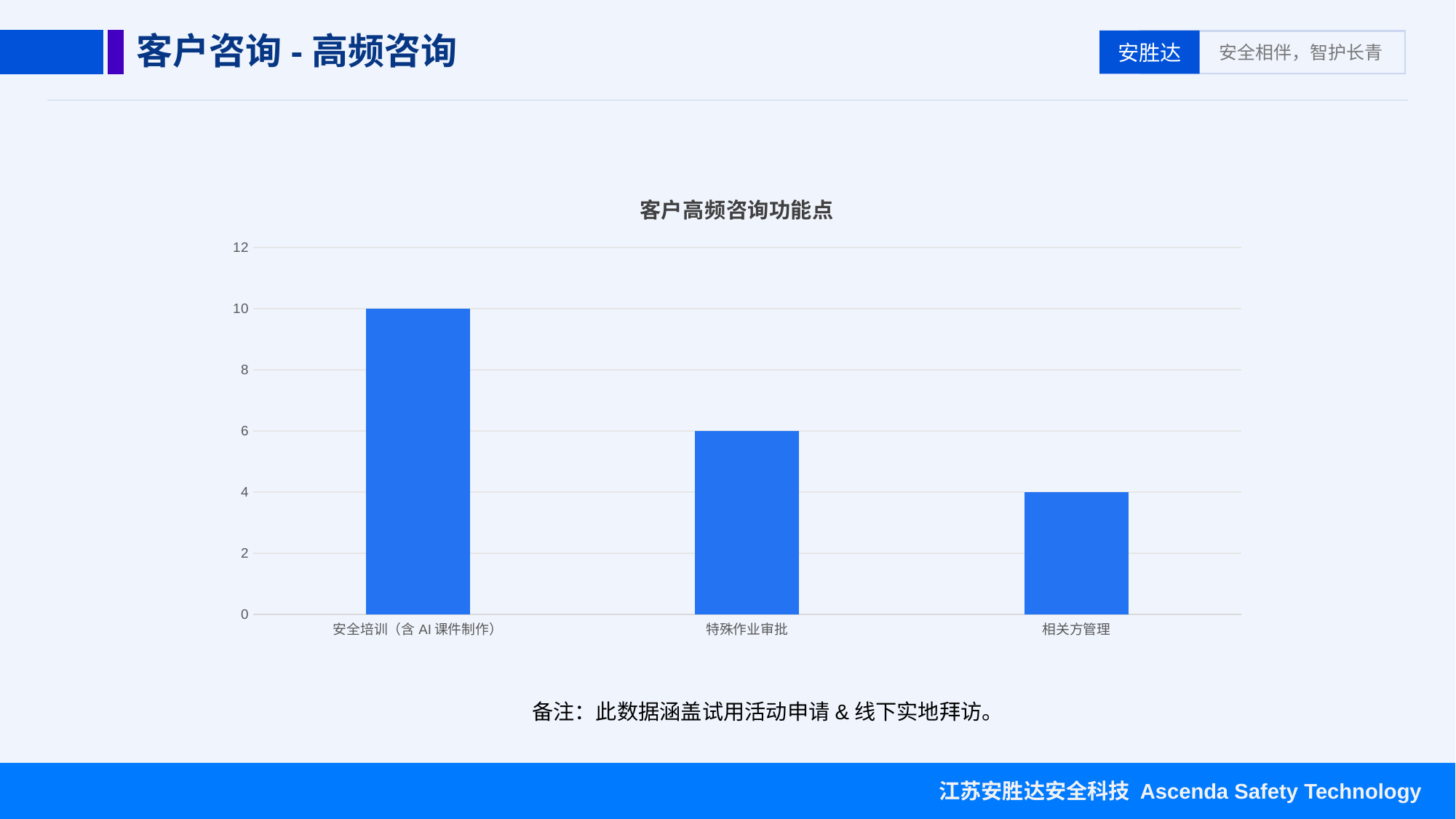

客户咨询-高频咨询

### Chart: 客户高频咨询功能点

| Category | 数量 |
|---|---|
| 安全培训（含AI课件制作） | 10.0 |
| 特殊作业审批 | 6.0 |
| 相关方管理 | 4.0 |
备注：此数据涵盖试用活动申请&线下实地拜访。